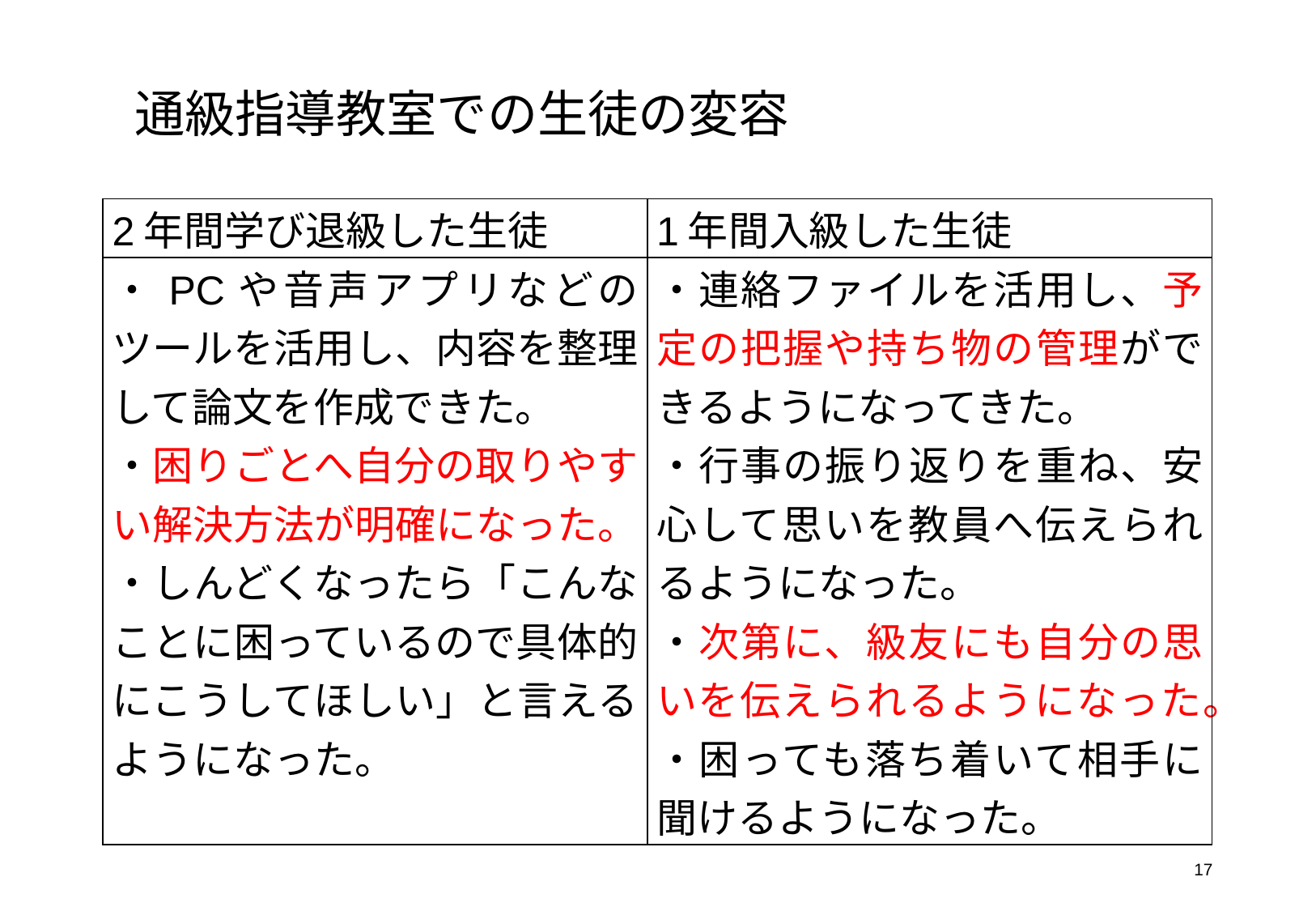

# 通級指導教室での生徒の変容
| 2年間学び退級した生徒 | 1年間入級した生徒 |
| --- | --- |
| ・PCや音声アプリなどのツールを活用し、内容を整理して論文を作成できた。 ・困りごとへ自分の取りやすい解決方法が明確になった。 ・しんどくなったら「こんなことに困っているので具体的にこうしてほしい」と言えるようになった。 | ・連絡ファイルを活用し、予定の把握や持ち物の管理ができるようになってきた。 ・行事の振り返りを重ね、安心して思いを教員へ伝えられるようになった。 ・次第に、級友にも自分の思いを伝えられるようになった。 ・困っても落ち着いて相手に聞けるようになった。 |
17